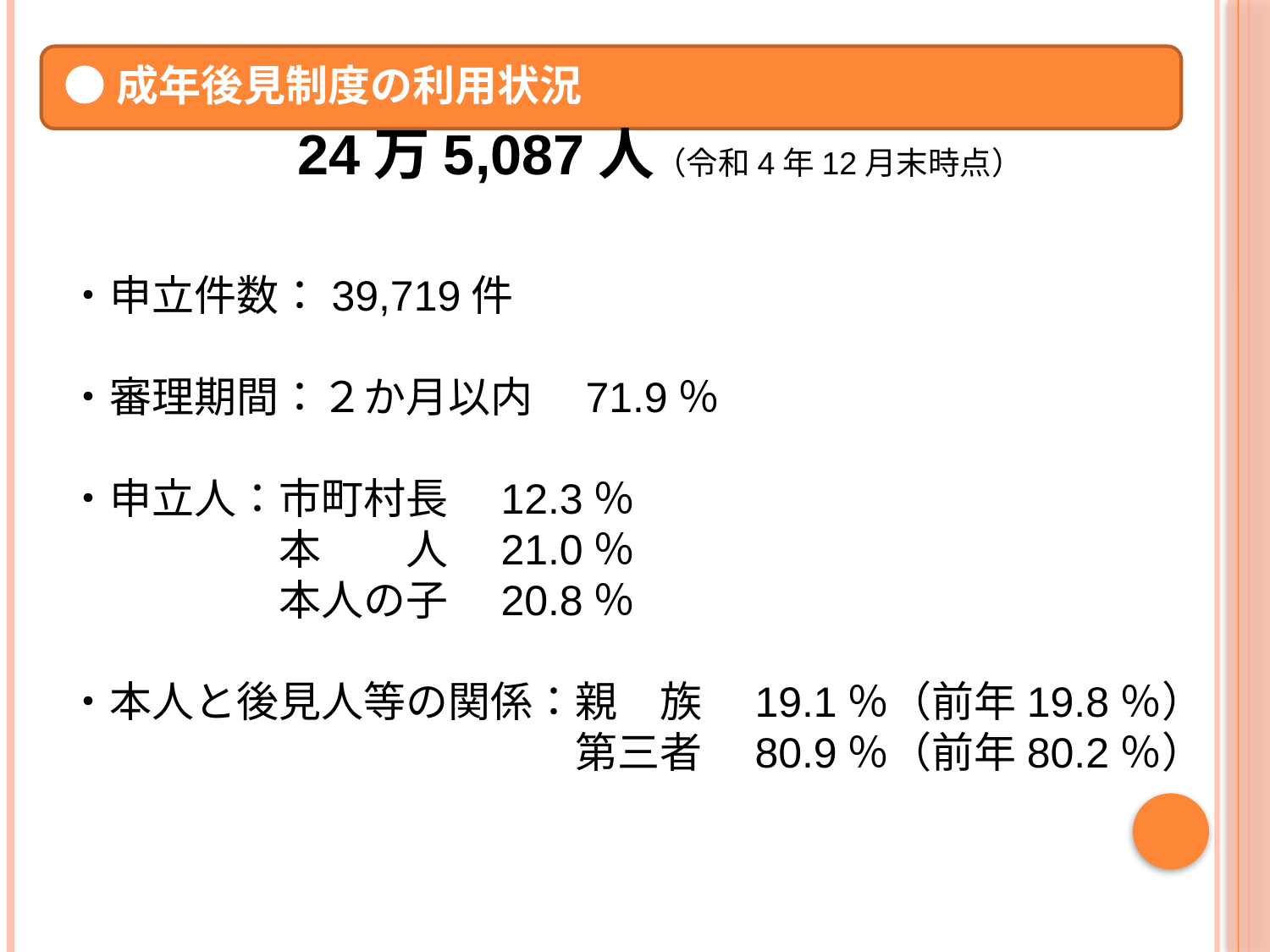

●成年後見制度の利用状況

24万5,087人（令和4年12月末時点）
・申立件数：39,719件

・審理期間：２か月以内　71.9％

・申立人：市町村長　12.3％
　　　　　本　　人　21.0％
　　　　　本人の子　20.8％

・本人と後見人等の関係：親　族　19.1％（前年19.8％）
　　　　　　　　　　　　第三者　80.9％（前年80.2％）